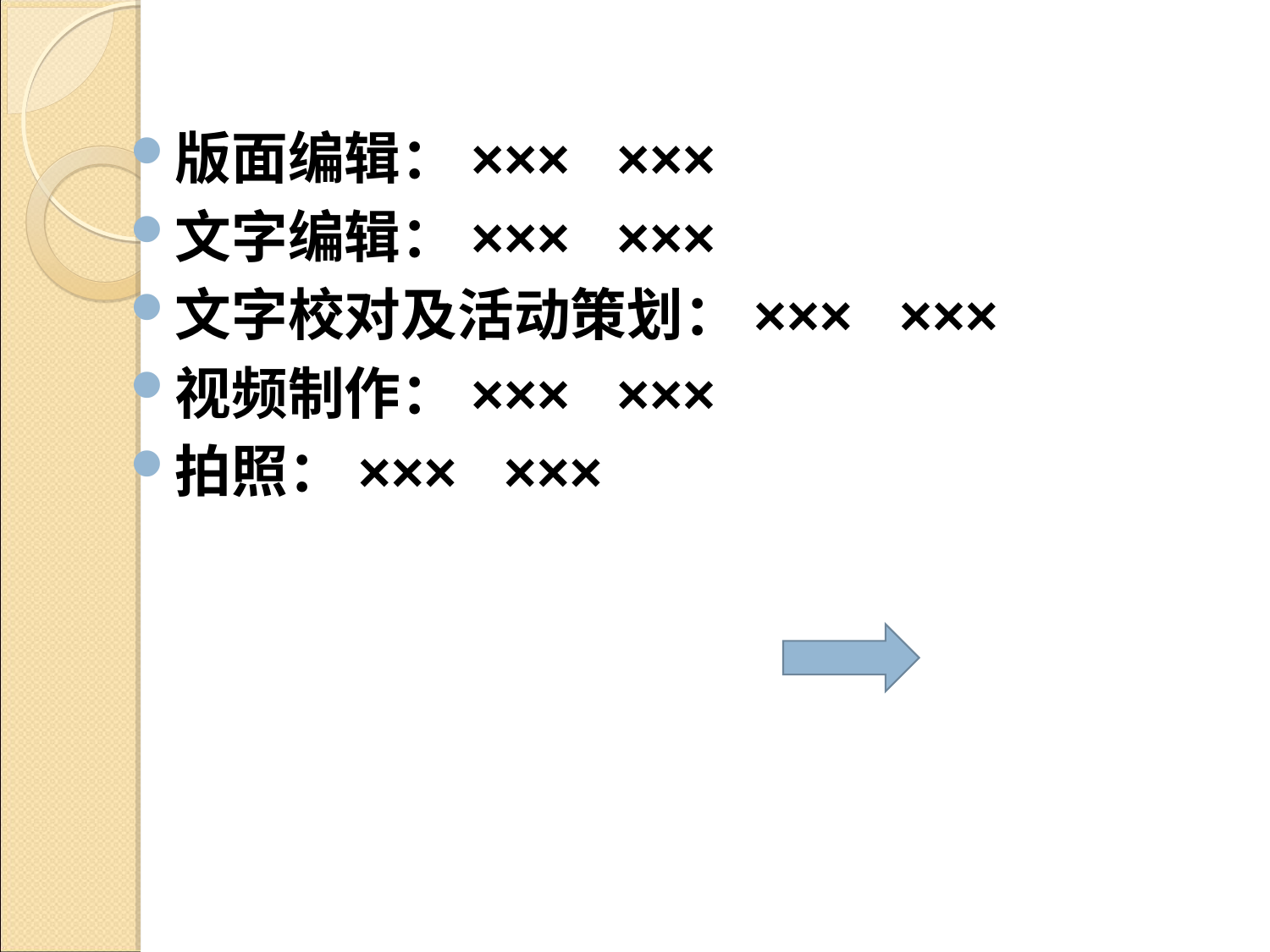

版面编辑：×××   ×××
文字编辑：×××   ×××
文字校对及活动策划：×××   ×××
视频制作：×××   ×××
拍照：×××   ×××